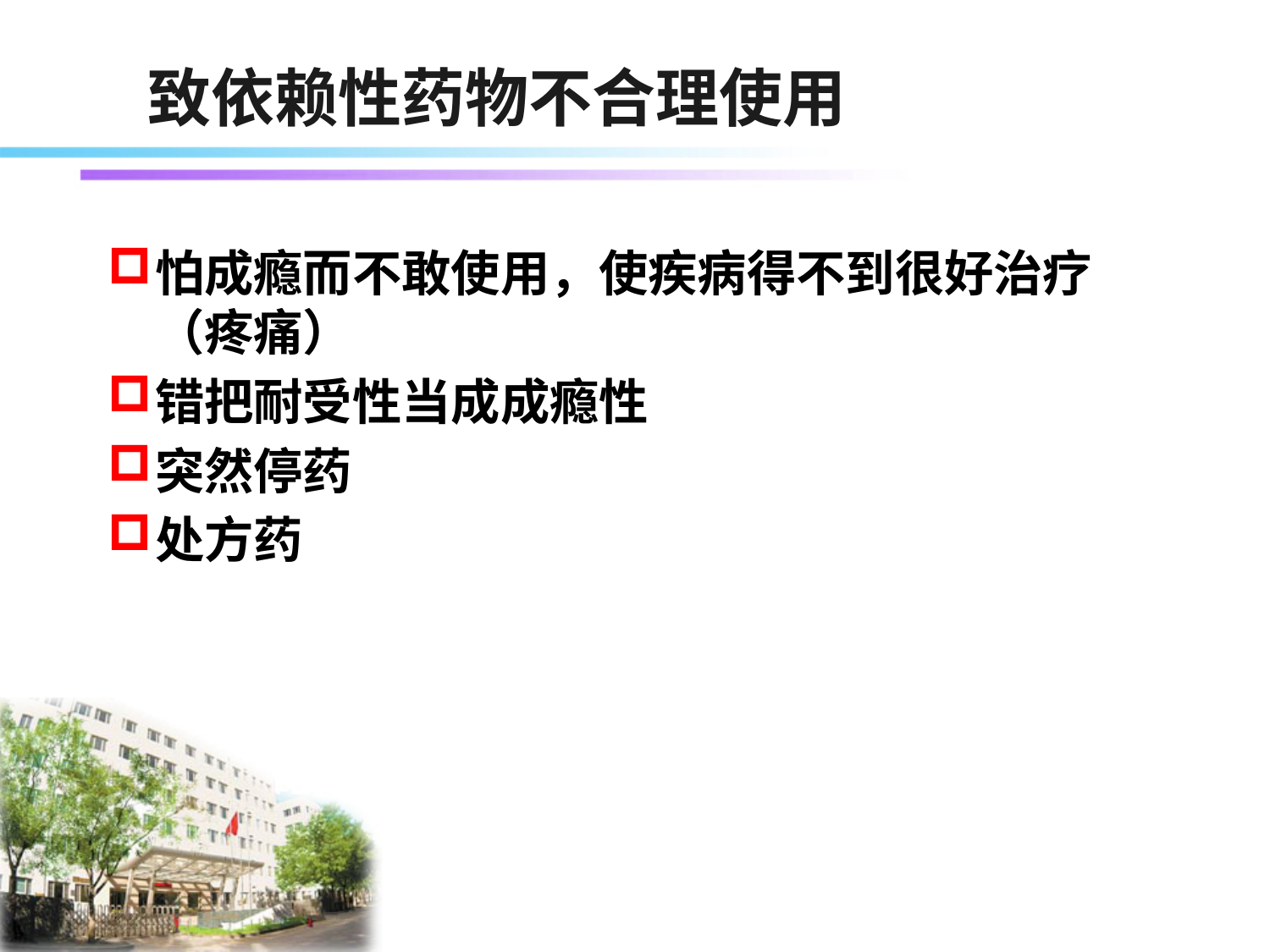

# 致依赖性药物不合理使用
怕成瘾而不敢使用，使疾病得不到很好治疗（疼痛）
错把耐受性当成成瘾性
突然停药
处方药